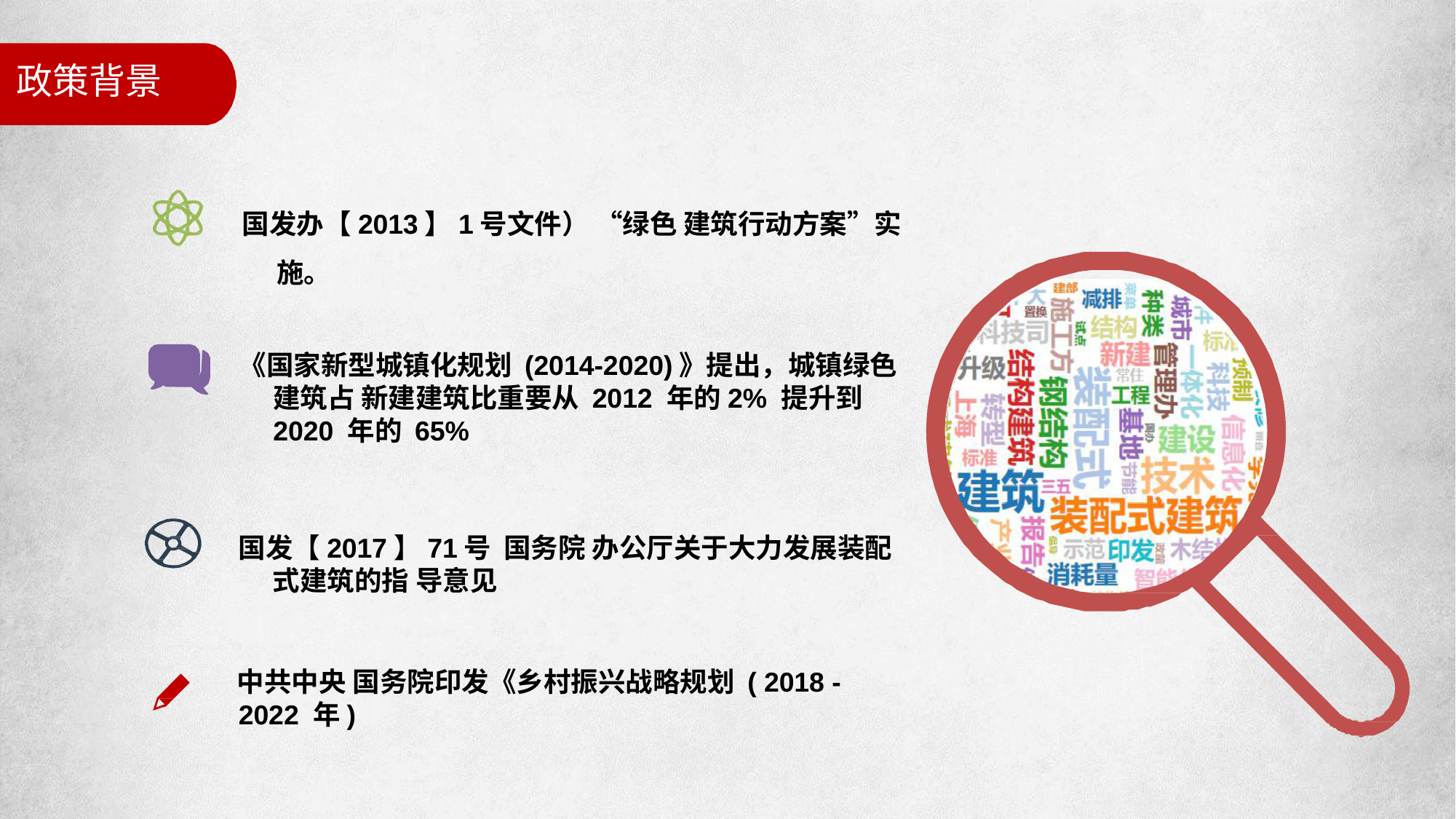

政策背景

国发办【2013】1号文件） “绿色 建筑行动方案”实施。

《国家新型城镇化规划 (2014-2020)》提出，城镇绿色建筑占 新建建筑比重要从 2012 年的2% 提升到 2020 年的 65%

国发【2017】71号  国务院 办公厅关于大力发展装配式建筑的指 导意见

中共中央 国务院印发《乡村振兴战略规划 ( 2018 - 2022 年)